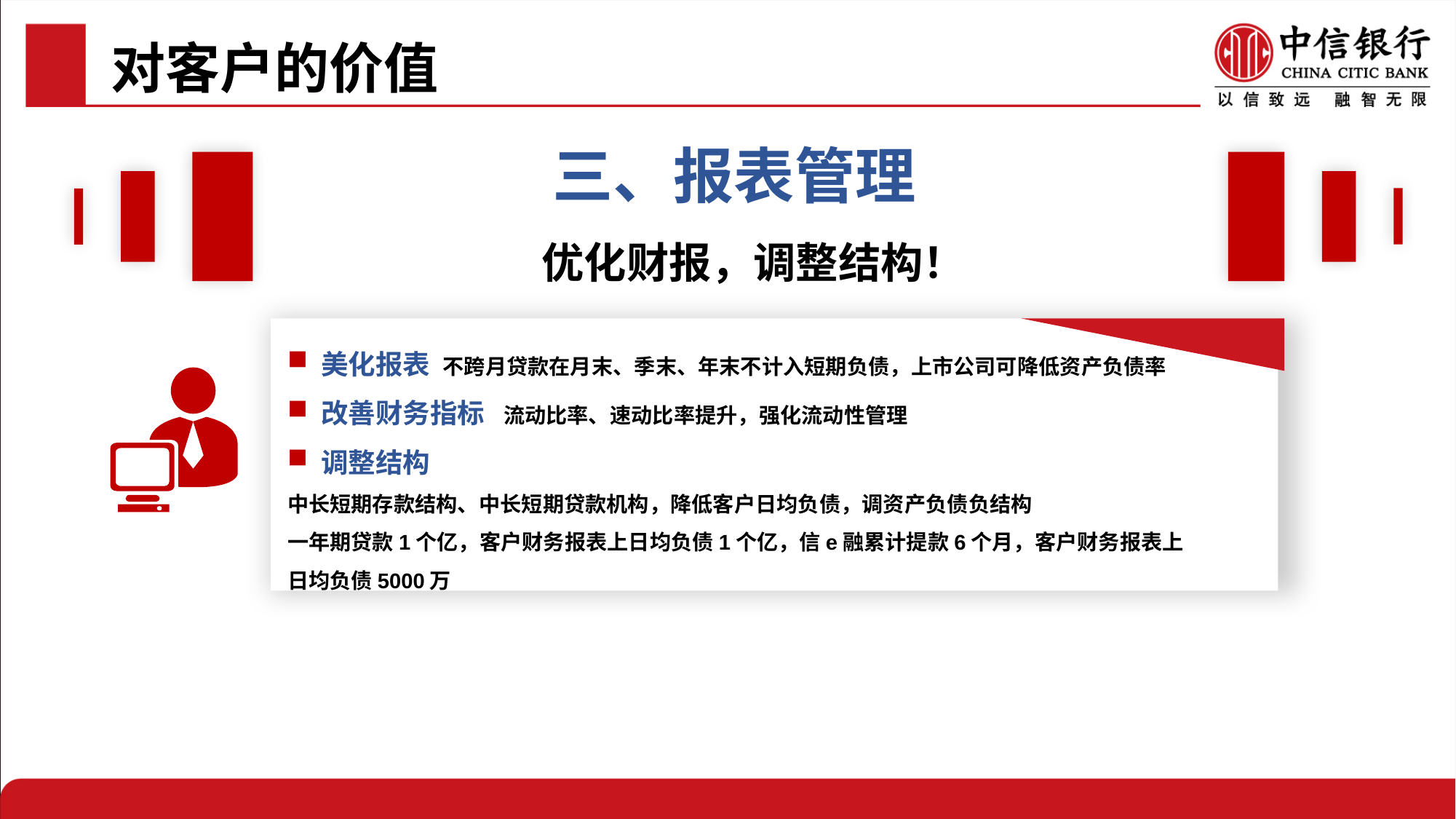

对客户的价值
三、报表管理
   优化财报，调整结构！

美化报表  不跨月贷款在月末、季末、年末不计入短期负债，上市公司可降低资产负债率
改善财务指标   流动比率、速动比率提升，强化流动性管理
调整结构
中长短期存款结构、中长短期贷款机构，降低客户日均负债，调资产负债负结构
一年期贷款1个亿，客户财务报表上日均负债1个亿，信e融累计提款6个月，客户财务报表上日均负债5000万

28